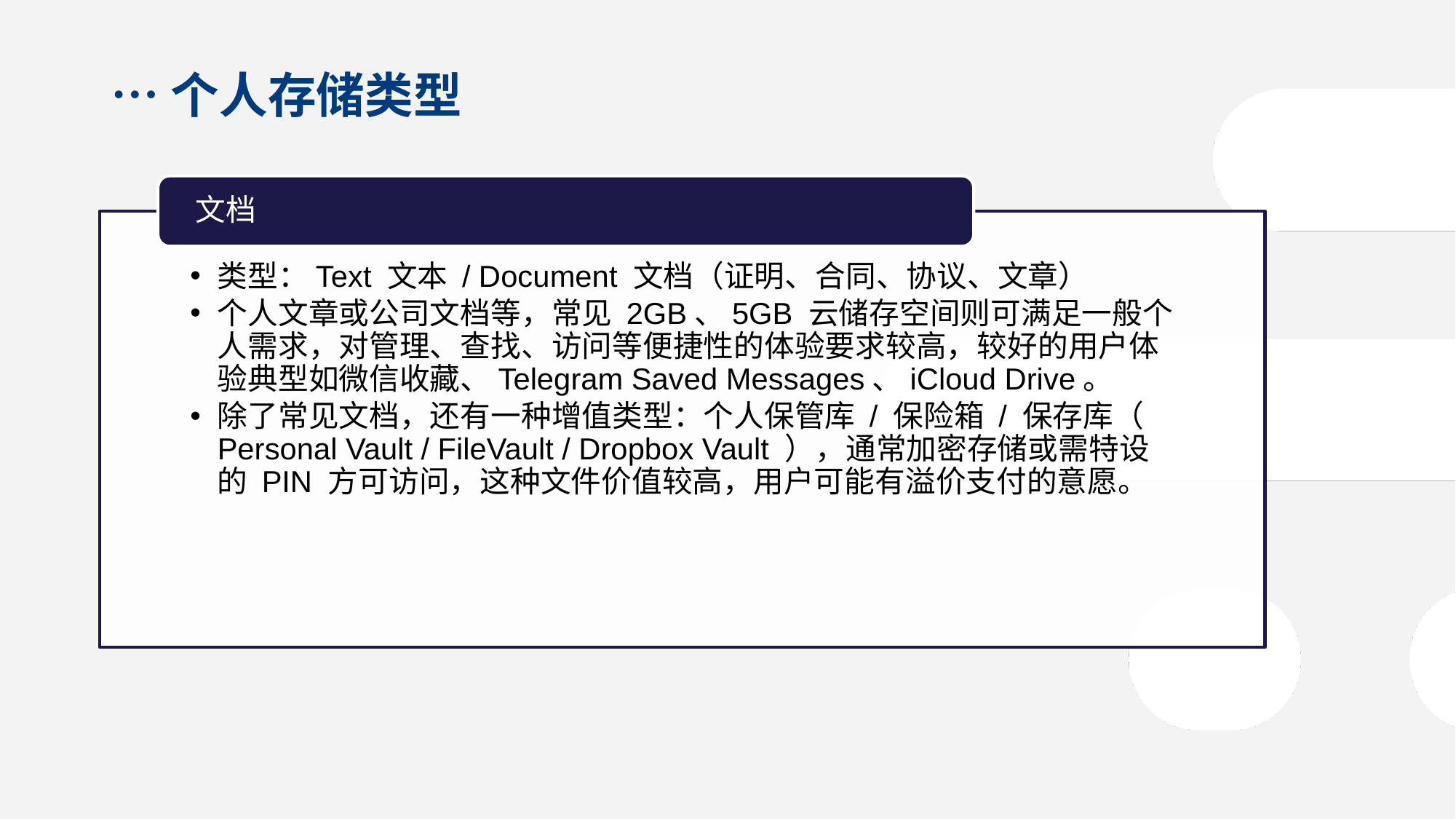

# …个人存储类型
类型：Text 文本 / Document 文档（证明、合同、协议、文章）
个人文章或公司文档等，常见 2GB、5GB 云储存空间则可满足一般个人需求，对管理、查找、访问等便捷性的体验要求较高，较好的用户体验典型如微信收藏、Telegram Saved Messages、iCloud Drive。
除了常见文档，还有一种增值类型：个人保管库 / 保险箱 / 保存库（ Personal Vault / FileVault / Dropbox Vault ），通常加密存储或需特设的 PIN 方可访问，这种文件价值较高，用户可能有溢价支付的意愿。
文档